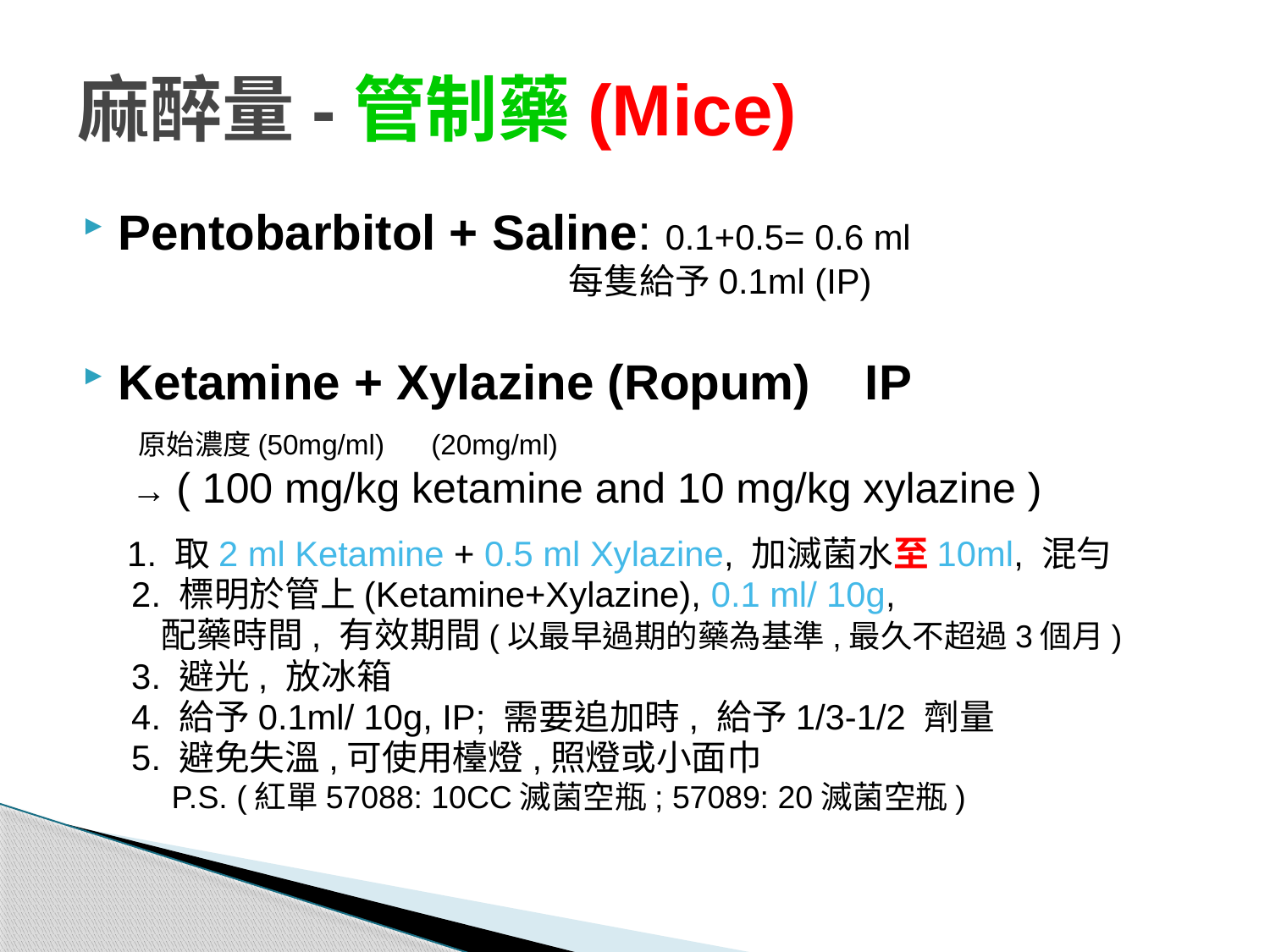

# 麻醉量-管制藥(Mice)
Pentobarbitol + Saline: 0.1+0.5= 0.6 ml
                                                             每隻給予0.1ml (IP)

Ketamine + Xylazine (Ropum)    IP
    原始濃度(50mg/ml)      (20mg/ml)
     → ( 100 mg/kg ketamine and 10 mg/kg xylazine )

     1. 取2 ml Ketamine + 0.5 ml Xylazine, 加滅菌水至10ml, 混勻
     2. 標明於管上(Ketamine+Xylazine), 0.1 ml/ 10g,
         配藥時間, 有效期間(以最早過期的藥為基準,最久不超過3個月)
     3. 避光, 放冰箱
     4. 給予0.1ml/ 10g, IP; 需要追加時, 給予1/3-1/2 劑量
     5. 避免失溫,可使用檯燈,照燈或小面巾
          P.S. (紅單57088: 10CC滅菌空瓶; 57089: 20滅菌空瓶)